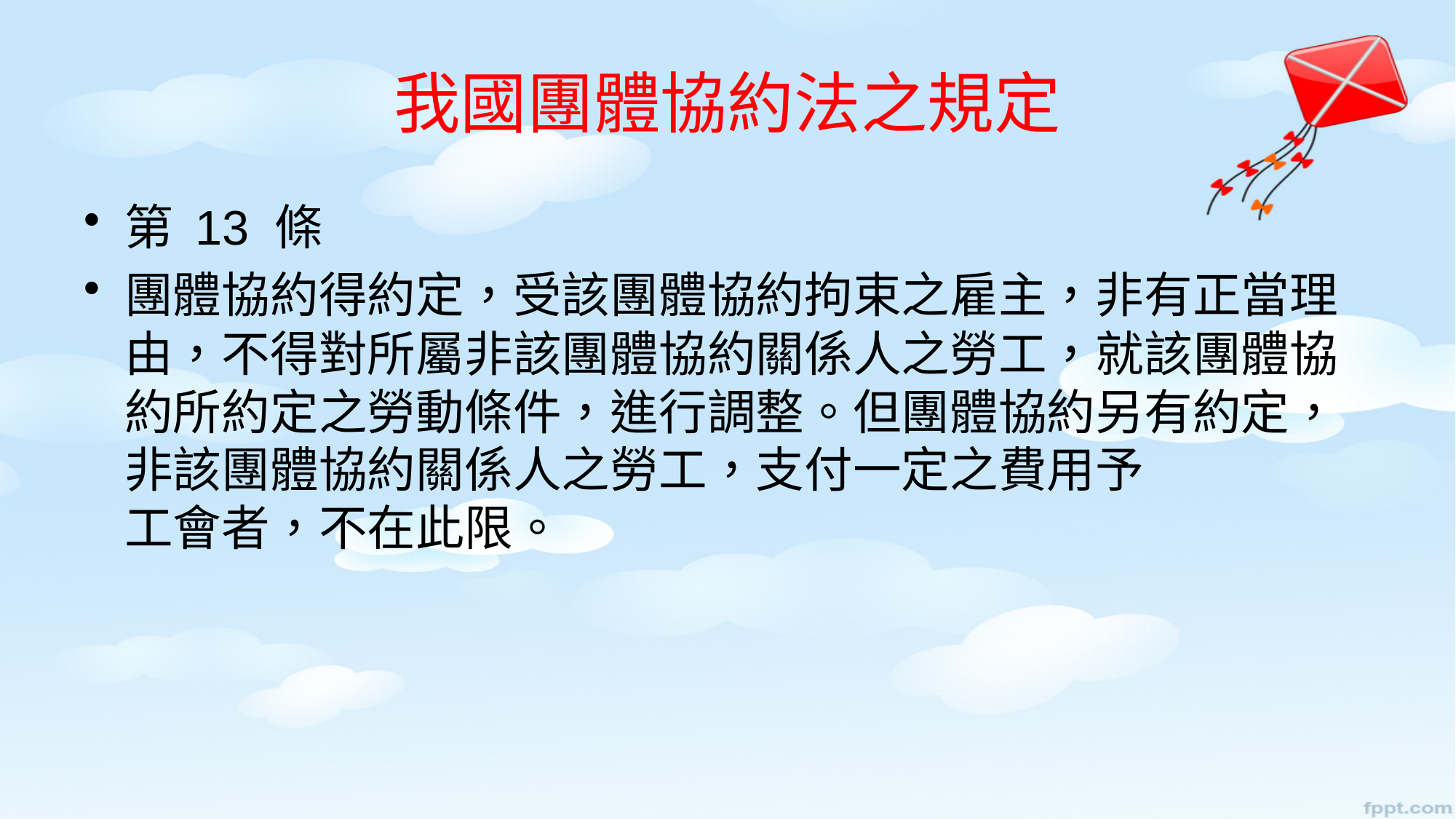

# 我國團體協約法之規定
第 13 條
團體協約得約定，受該團體協約拘束之雇主，非有正當理由，不得對所屬非該團體協約關係人之勞工，就該團體協約所約定之勞動條件，進行調整。但團體協約另有約定，非該團體協約關係人之勞工，支付一定之費用予
工會者，不在此限。